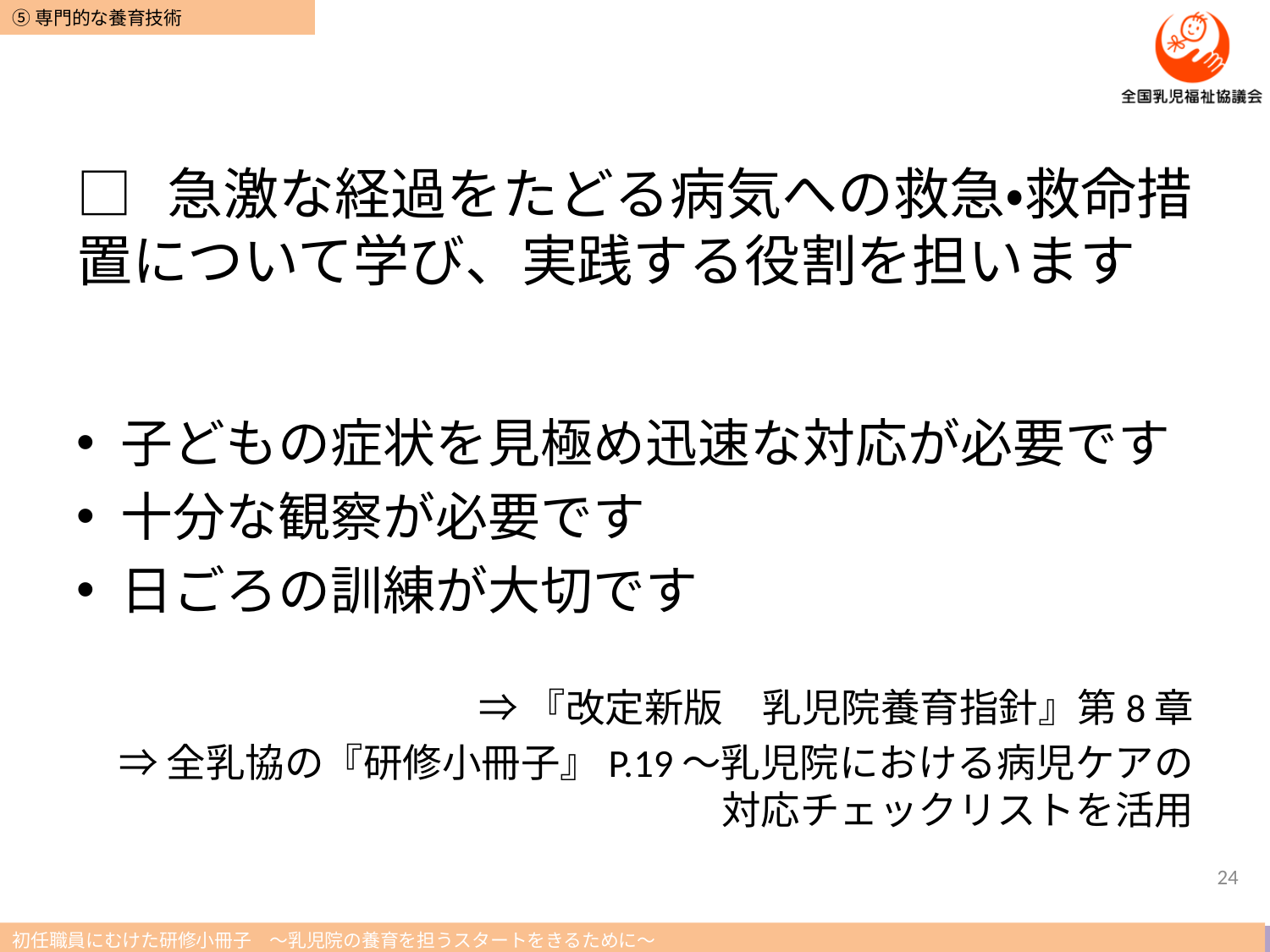

# □	急激な経過をたどる病気への救急・救命措置について学び、実践する役割を担います

子どもの症状を見極め迅速な対応が必要です
十分な観察が必要です
日ごろの訓練が大切です

⇒『改定新版　乳児院養育指針』第8章
⇒全乳協の『研修小冊子』P.19～乳児院における病児ケアの
対応チェックリストを活用
24